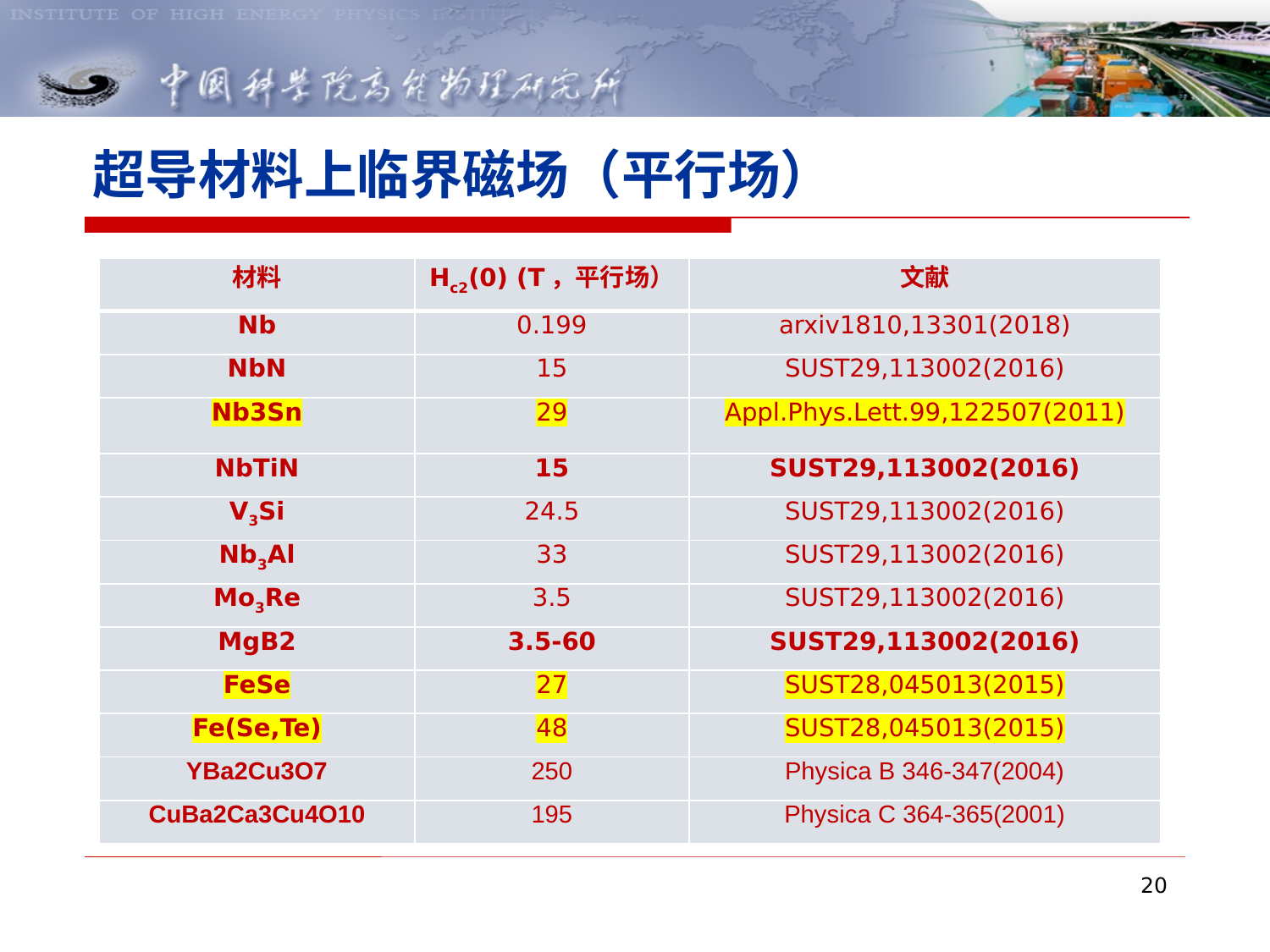

# 超导材料上临界磁场（平行场）
| 材料 | Hc2(0) (T，平行场） | 文献 |
| --- | --- | --- |
| Nb | 0.199 | arxiv1810,13301(2018) |
| NbN | 15 | SUST29,113002(2016) |
| Nb3Sn | 29 | Appl.Phys.Lett.99,122507(2011) |
| NbTiN | 15 | SUST29,113002(2016) |
| V3Si | 24.5 | SUST29,113002(2016) |
| Nb3Al | 33 | SUST29,113002(2016) |
| Mo3Re | 3.5 | SUST29,113002(2016) |
| MgB2 | 3.5-60 | SUST29,113002(2016) |
| FeSe | 27 | SUST28,045013(2015) |
| Fe(Se,Te) | 48 | SUST28,045013(2015) |
| YBa2Cu3O7 | 250 | Physica B 346-347(2004) |
| CuBa2Ca3Cu4O10 | 195 | Physica C 364-365(2001) |
20